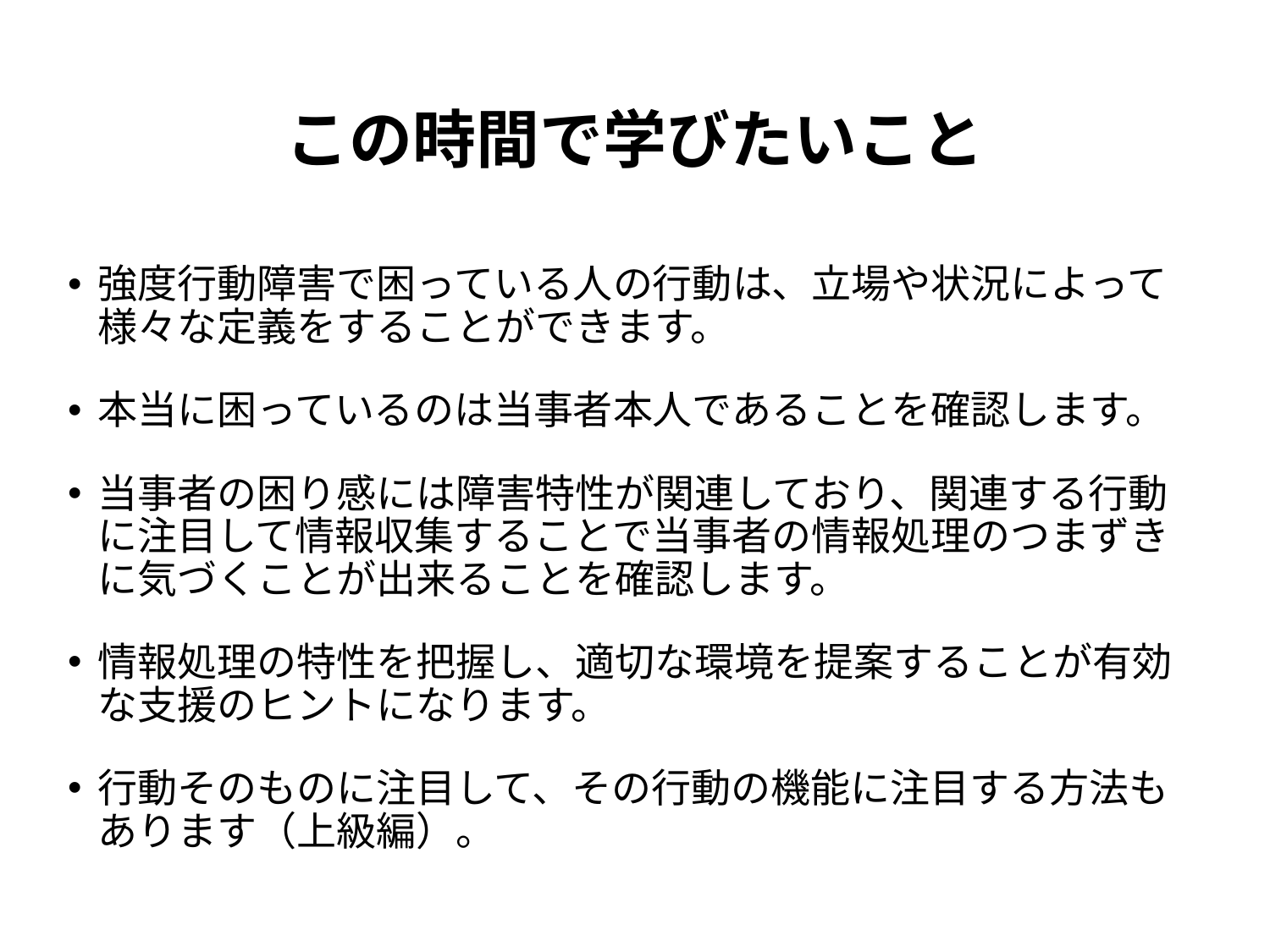

# この時間で学びたいこと
強度行動障害で困っている人の行動は、立場や状況によって様々な定義をすることができます。

本当に困っているのは当事者本人であることを確認します。

当事者の困り感には障害特性が関連しており、関連する行動に注目して情報収集することで当事者の情報処理のつまずきに気づくことが出来ることを確認します。

情報処理の特性を把握し、適切な環境を提案することが有効な支援のヒントになります。

行動そのものに注目して、その行動の機能に注目する方法もあります（上級編）。